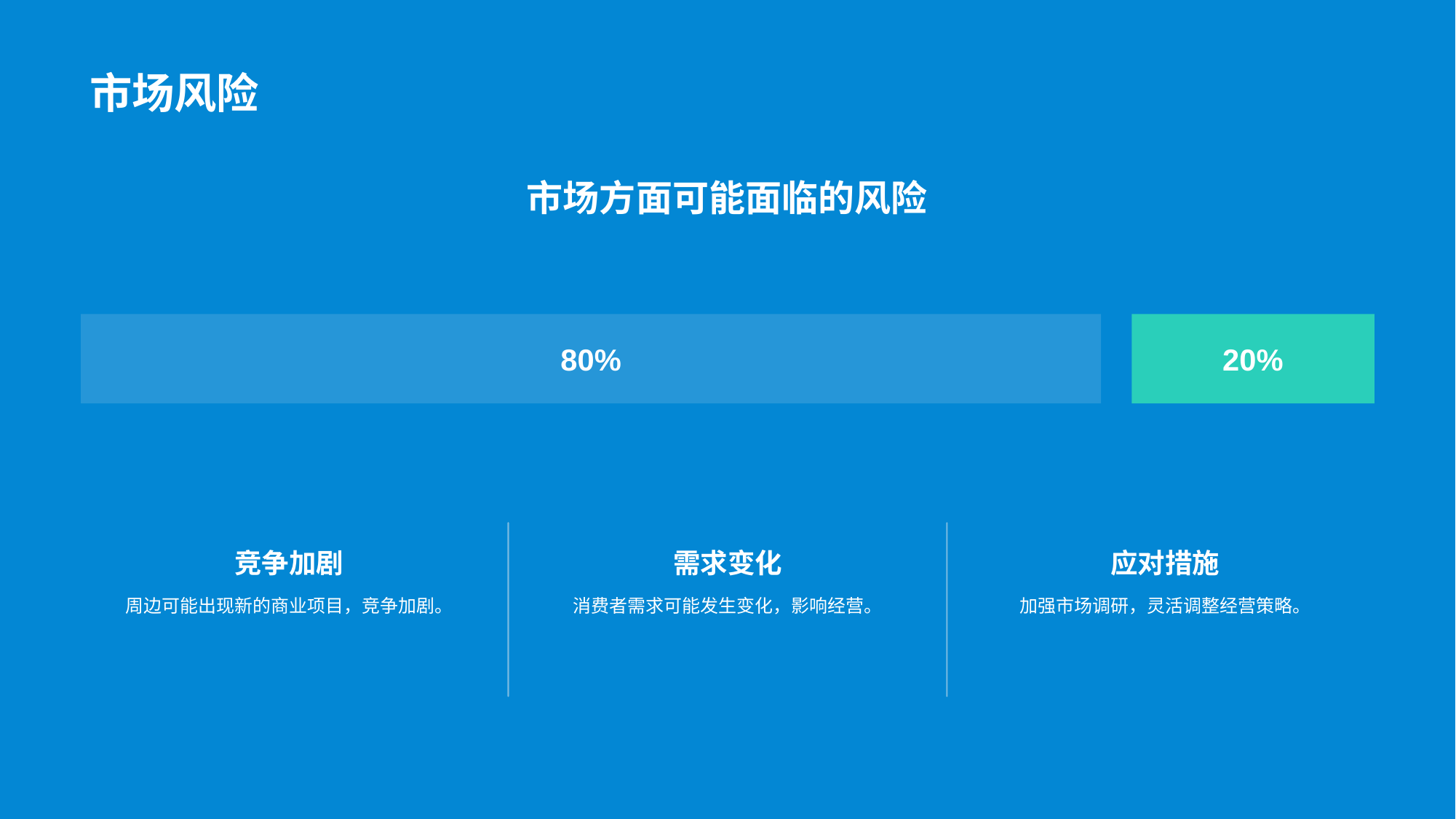

# 市场风险
市场方面可能面临的风险
80%
竞争加剧
周边可能出现新的商业项目，竞争加剧。
20%
需求变化
消费者需求可能发生变化，影响经营。
应对措施
加强市场调研，灵活调整经营策略。